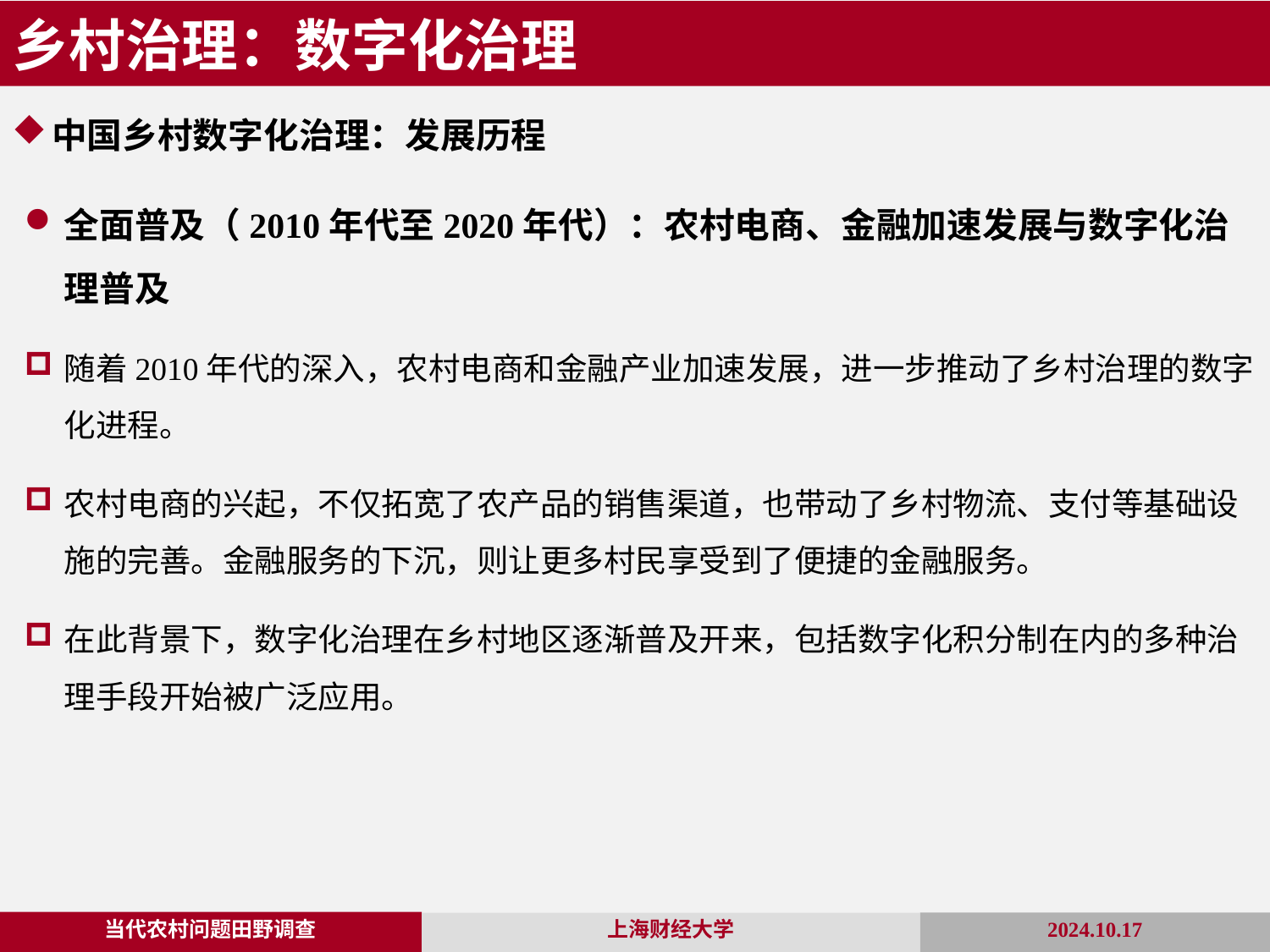

乡村治理：数字化治理
中国乡村数字化治理：发展历程
全面普及（2010年代至2020年代）：农村电商、金融加速发展与数字化治理普及
随着2010年代的深入，农村电商和金融产业加速发展，进一步推动了乡村治理的数字化进程。
农村电商的兴起，不仅拓宽了农产品的销售渠道，也带动了乡村物流、支付等基础设施的完善。金融服务的下沉，则让更多村民享受到了便捷的金融服务。
在此背景下，数字化治理在乡村地区逐渐普及开来，包括数字化积分制在内的多种治理手段开始被广泛应用。
当代农村问题田野调查
2024.10.17
上海财经大学